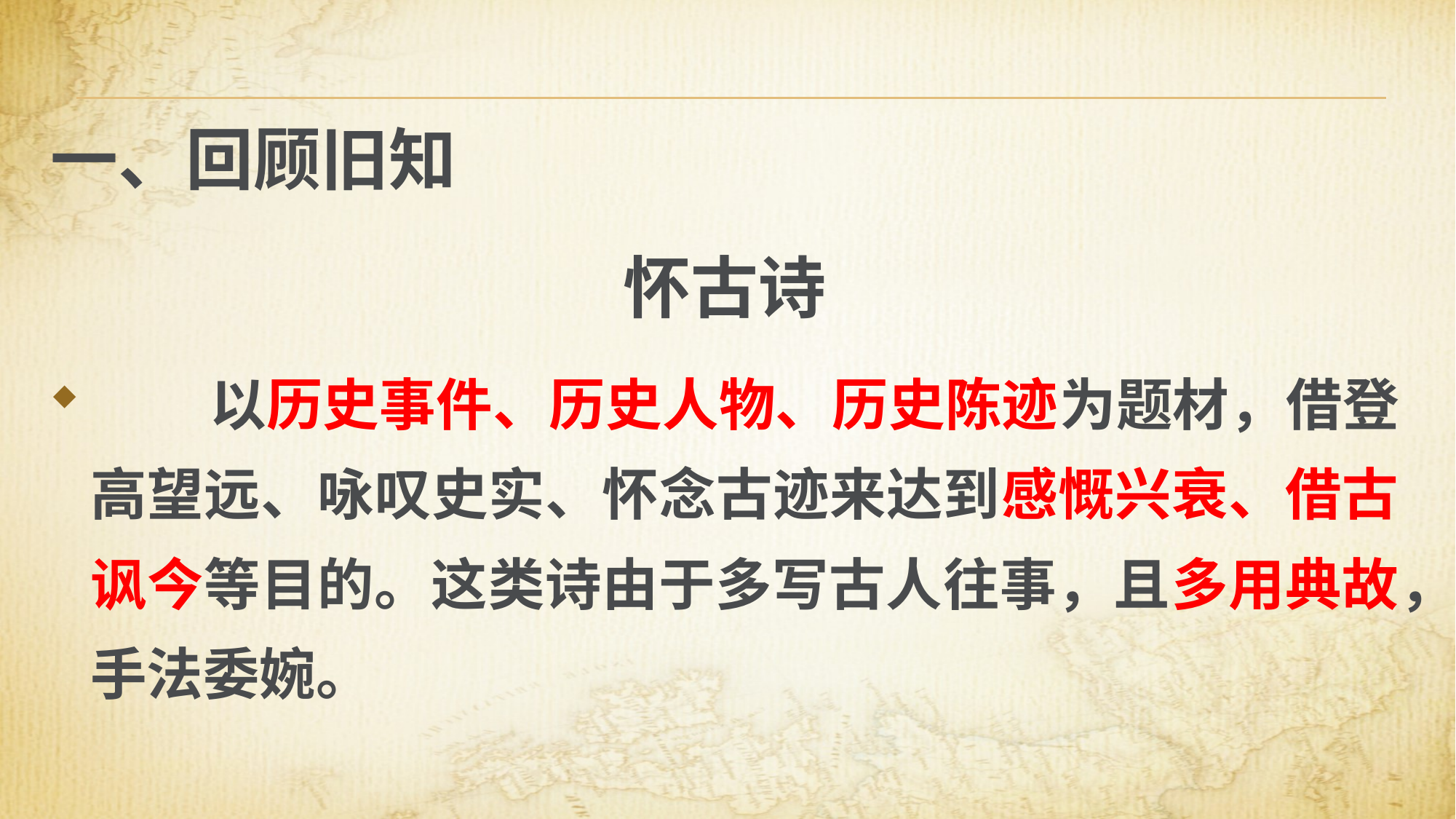

一、回顾旧知
怀古诗
        以历史事件、历史人物、历史陈迹为题材，借登高望远、咏叹史实、怀念古迹来达到感慨兴衰、借古讽今等目的。这类诗由于多写古人往事，且多用典故，手法委婉。